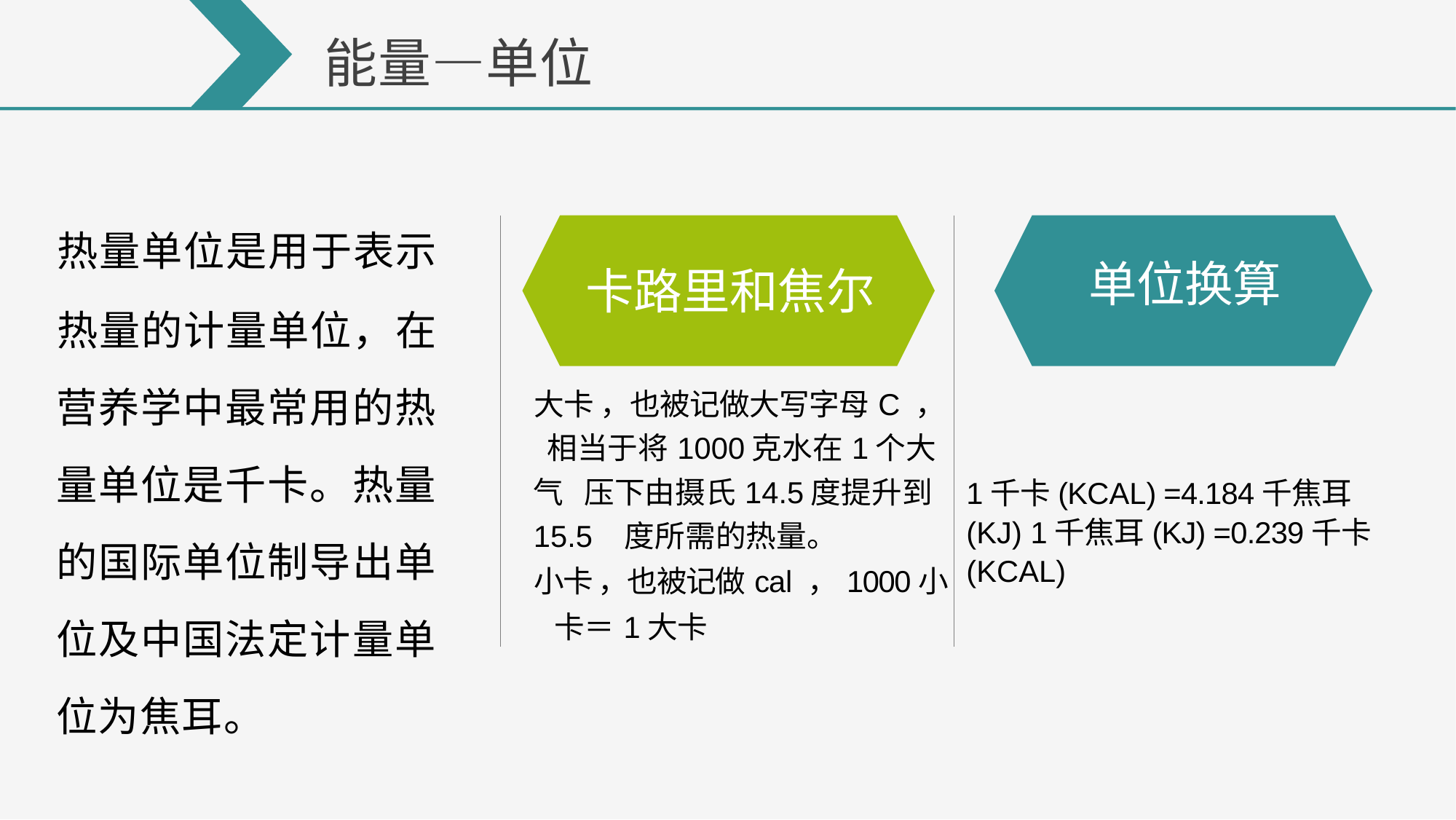

能量—单位

| 卡路里和焦尔 |
| --- |
| 大卡 ，也被记做大写字母C ， 相当于将1000克水在1个大气 压下由摄氏14.5度提升到15.5 度所需的热量。 小卡 ，也被记做cal ，1000小 卡＝1大卡 |

单位换算

热量单位是用于表示
热量的计量单位，在 营养学中最常用的热 量单位是千卡。热量 的国际单位制导出单 位及中国法定计量单 位为焦耳。

1千卡(KCAL) =4.184千焦耳(KJ) 1千焦耳(KJ) =0.239千卡(KCAL)